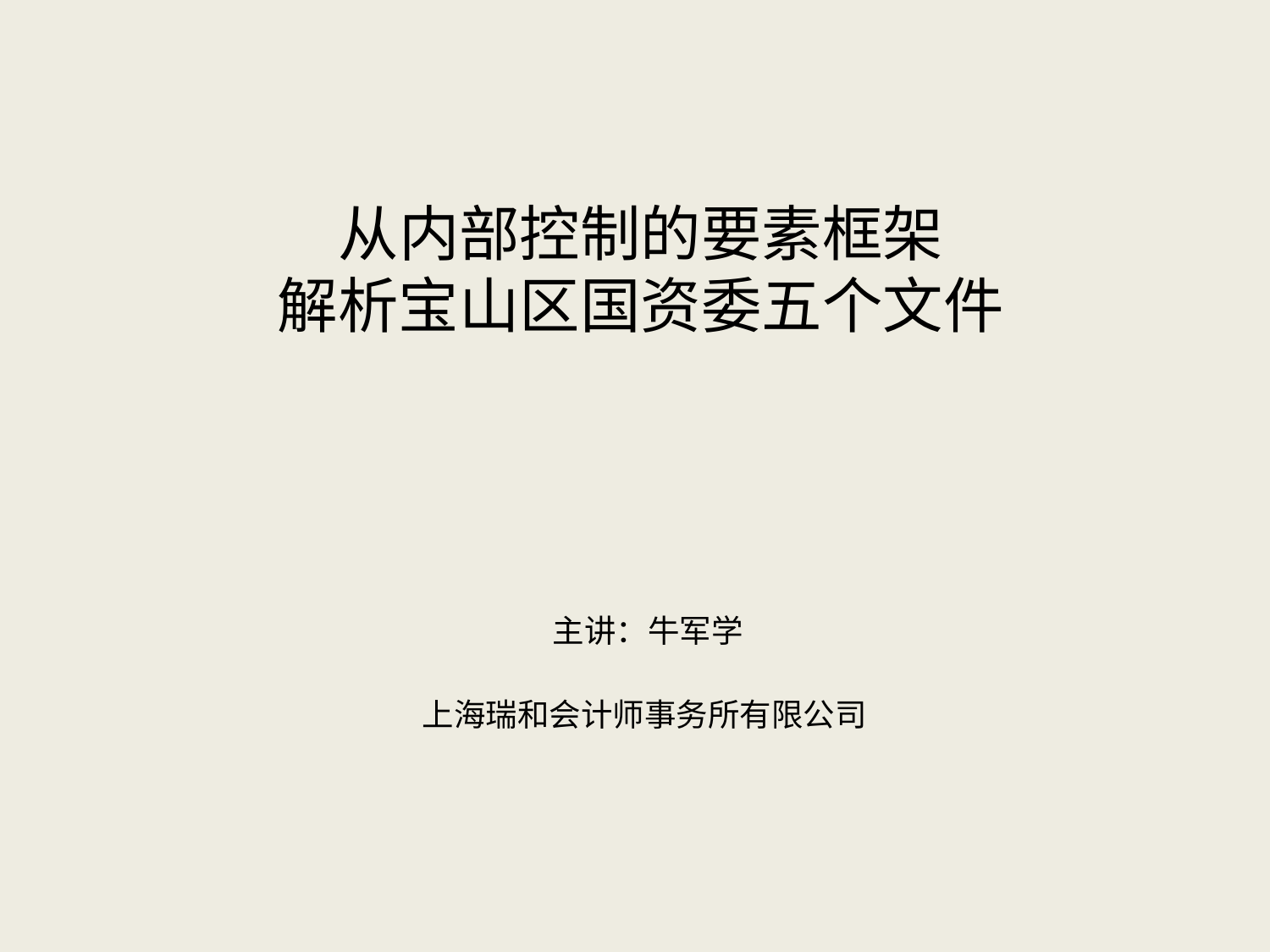

# 从内部控制的要素框架 解析宝山区国资委五个文件

                                                                          主讲：牛军学

                                               上海瑞和会计师事务所有限公司